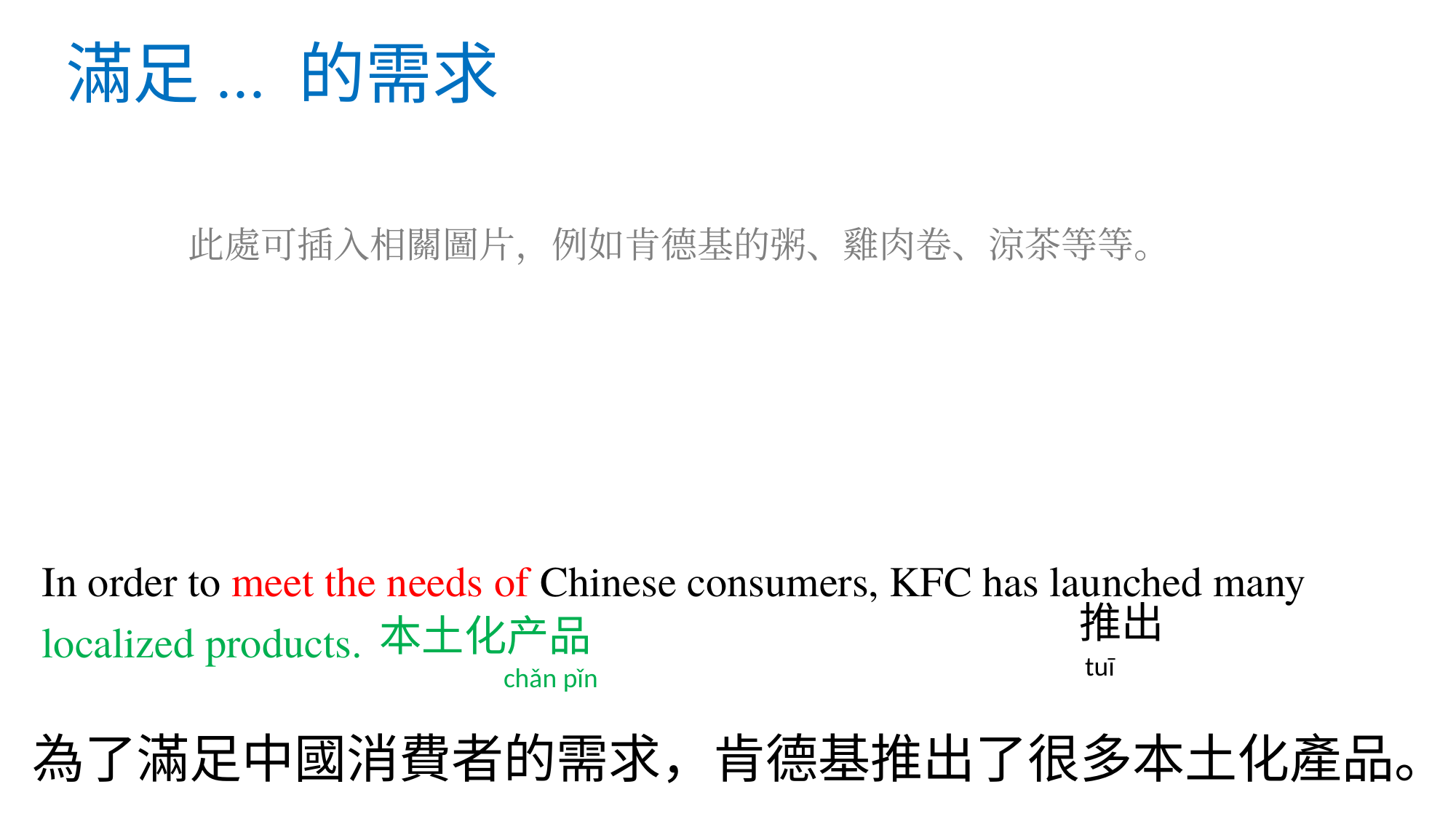

# 滿足... 的需求
此處可插入相關圖片，例如肯德基的粥、雞肉卷、涼茶等等。
In order to meet the needs of Chinese consumers, KFC has launched many localized products.
推出
本土化产品
tuī
chǎn pǐn
為了滿足中國消費者的需求，肯德基推出了很多本土化產品。